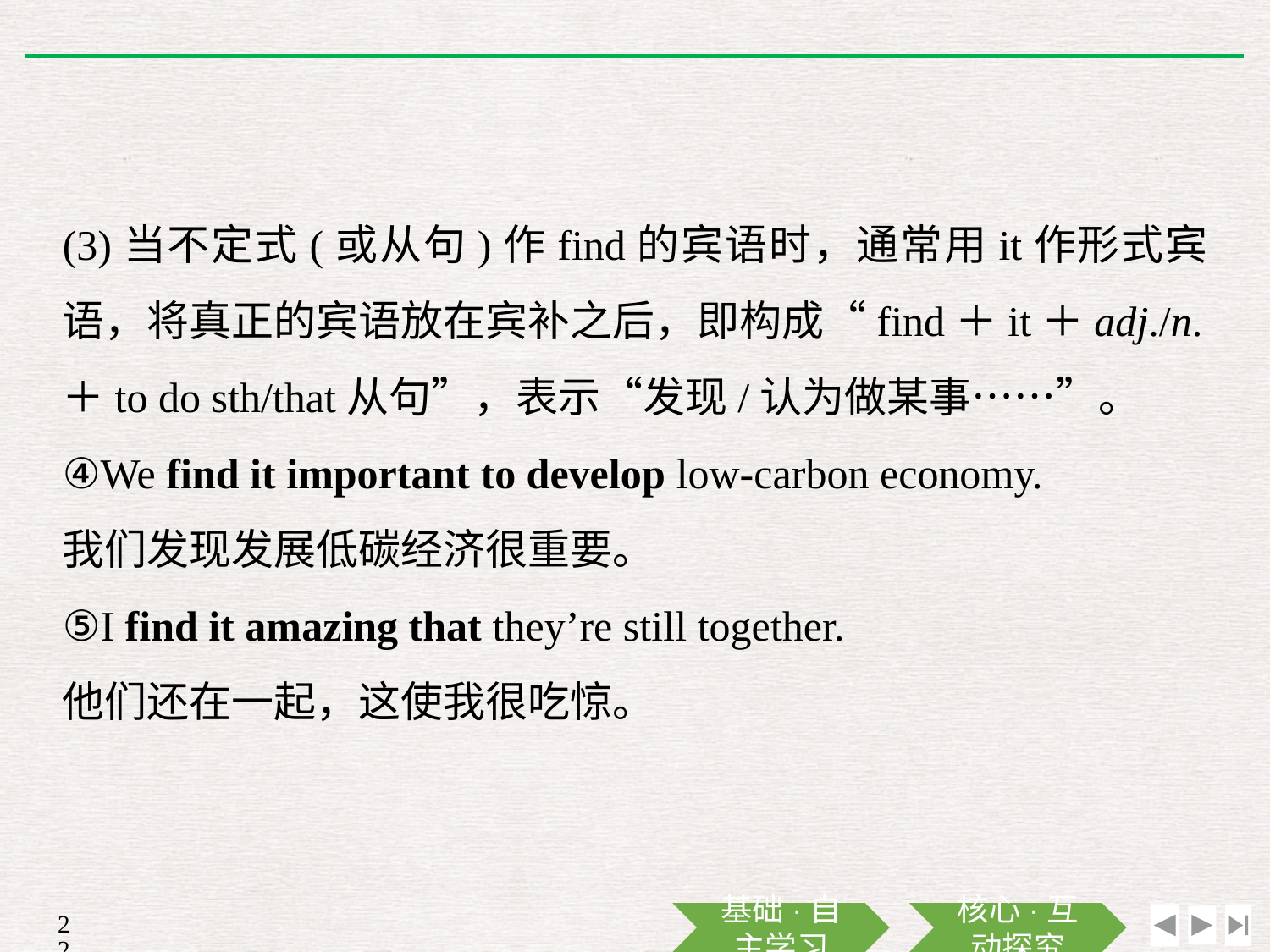

(3)当不定式(或从句)作find的宾语时，通常用it作形式宾语，将真正的宾语放在宾补之后，即构成“find＋it＋adj./n.＋to do sth/that从句”，表示“发现/认为做某事……”。
④We find it important to develop low-carbon economy.
我们发现发展低碳经济很重要。
⑤I find it amazing that they’re still together.
他们还在一起，这使我很吃惊。